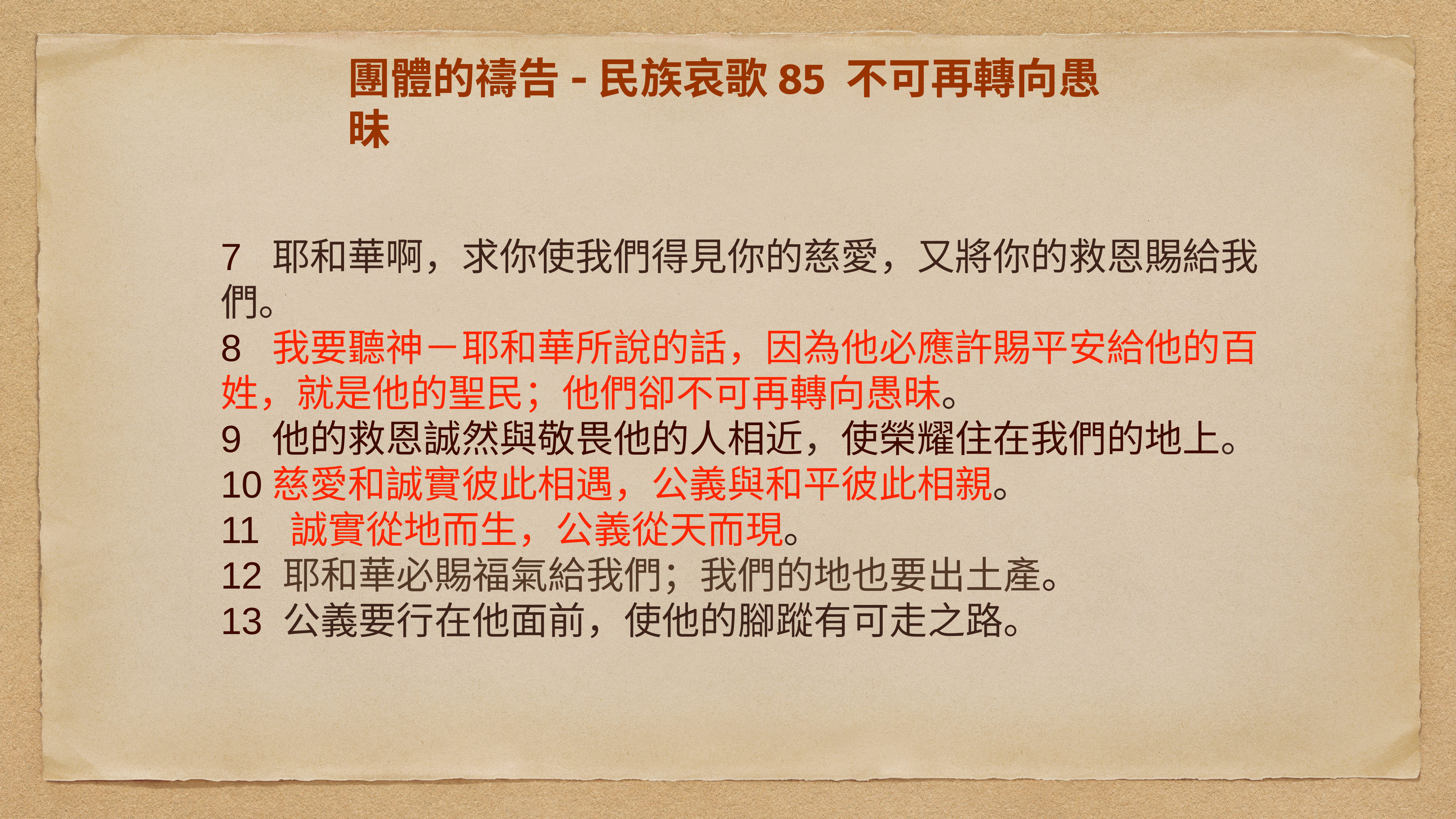

# 團體的禱告-民族哀歌85 不可再轉向愚昧
7  耶和華啊，求你使我們得見你的慈愛，又將你的救恩賜給我們。
8  我要聽神－耶和華所說的話，因為他必應許賜平安給他的百姓，就是他的聖民；他們卻不可再轉向愚昧。
9  他的救恩誠然與敬畏他的人相近，使榮耀住在我們的地上。
10慈愛和誠實彼此相遇，公義與和平彼此相親。
11  誠實從地而生，公義從天而現。
12 耶和華必賜福氣給我們；我們的地也要出土產。
13 公義要行在他面前，使他的腳蹤有可走之路。